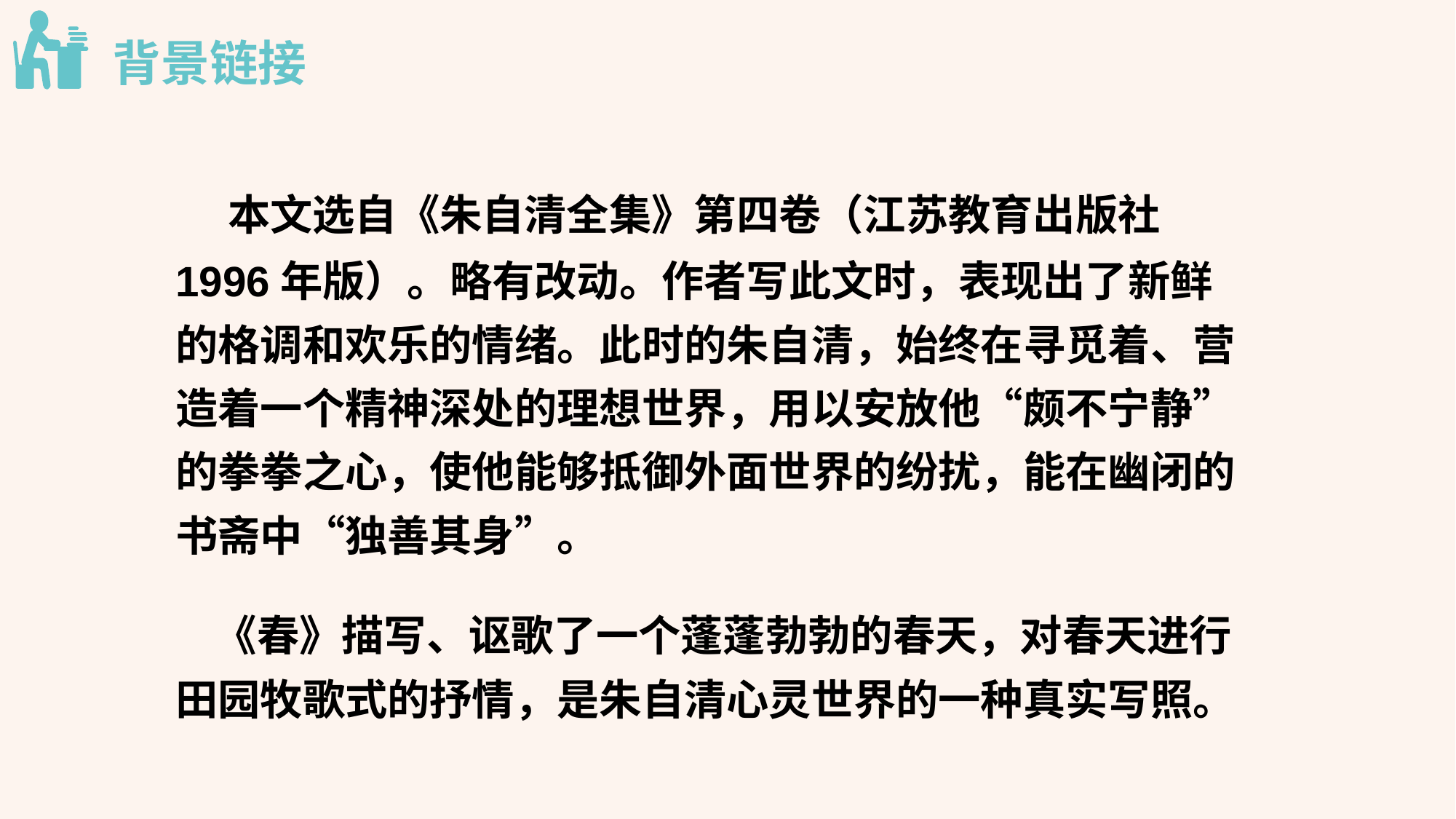

背景链接
   本文选自《朱自清全集》第四卷（江苏教育出版社1996年版）。略有改动。作者写此文时，表现出了新鲜的格调和欢乐的情绪。此时的朱自清，始终在寻觅着、营造着一个精神深处的理想世界，用以安放他“颇不宁静”的拳拳之心，使他能够抵御外面世界的纷扰，能在幽闭的书斋中“独善其身”。
   《春》描写、讴歌了一个蓬蓬勃勃的春天，对春天进行田园牧歌式的抒情，是朱自清心灵世界的一种真实写照。